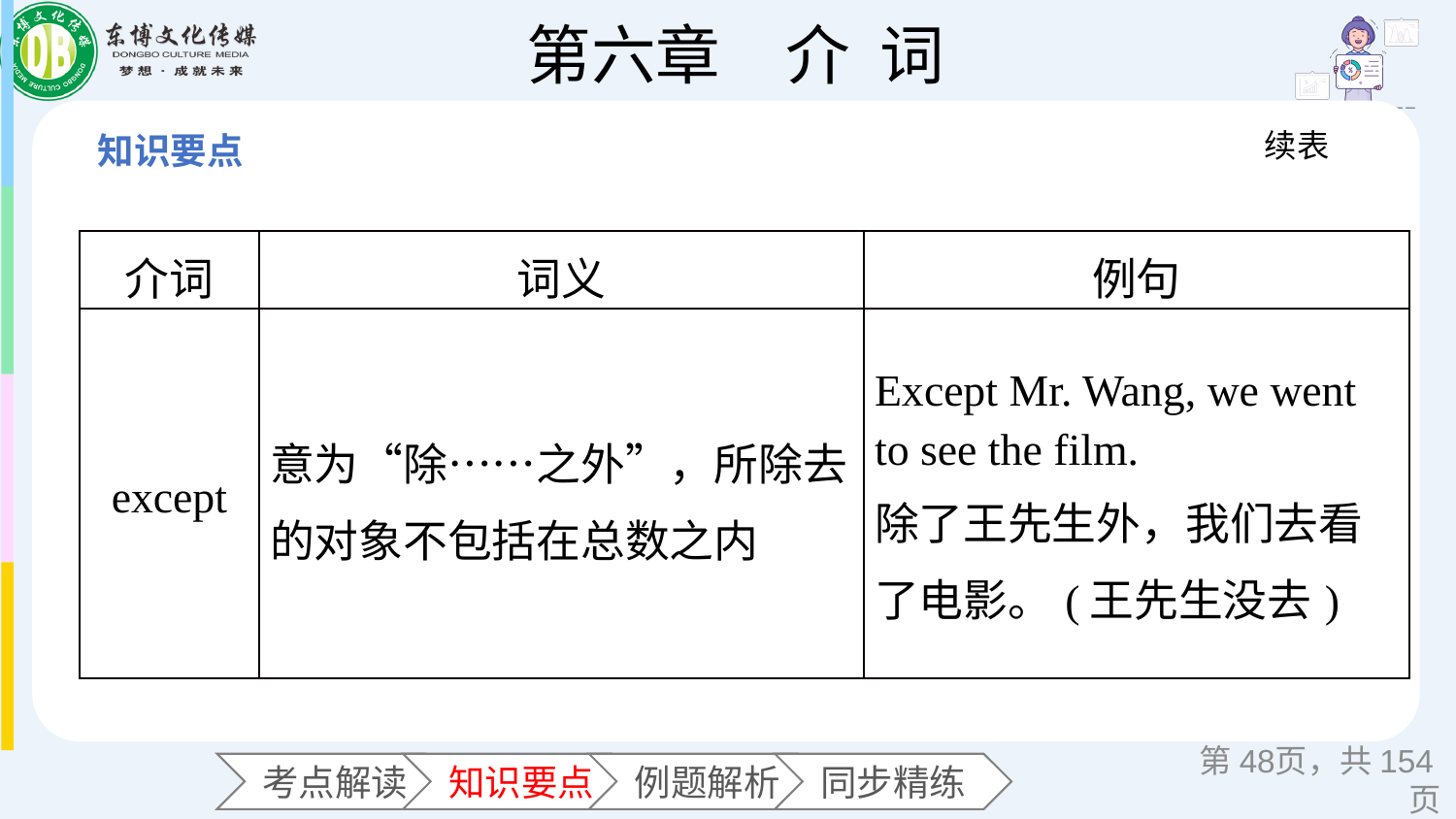

续表
| 介词 | 词义 | 例句 |
| --- | --- | --- |
| except | 意为“除……之外”，所除去的对象不包括在总数之内 | Except Mr. Wang, we went to see the film. 除了王先生外，我们去看了电影。(王先生没去) |
第48页，共154页